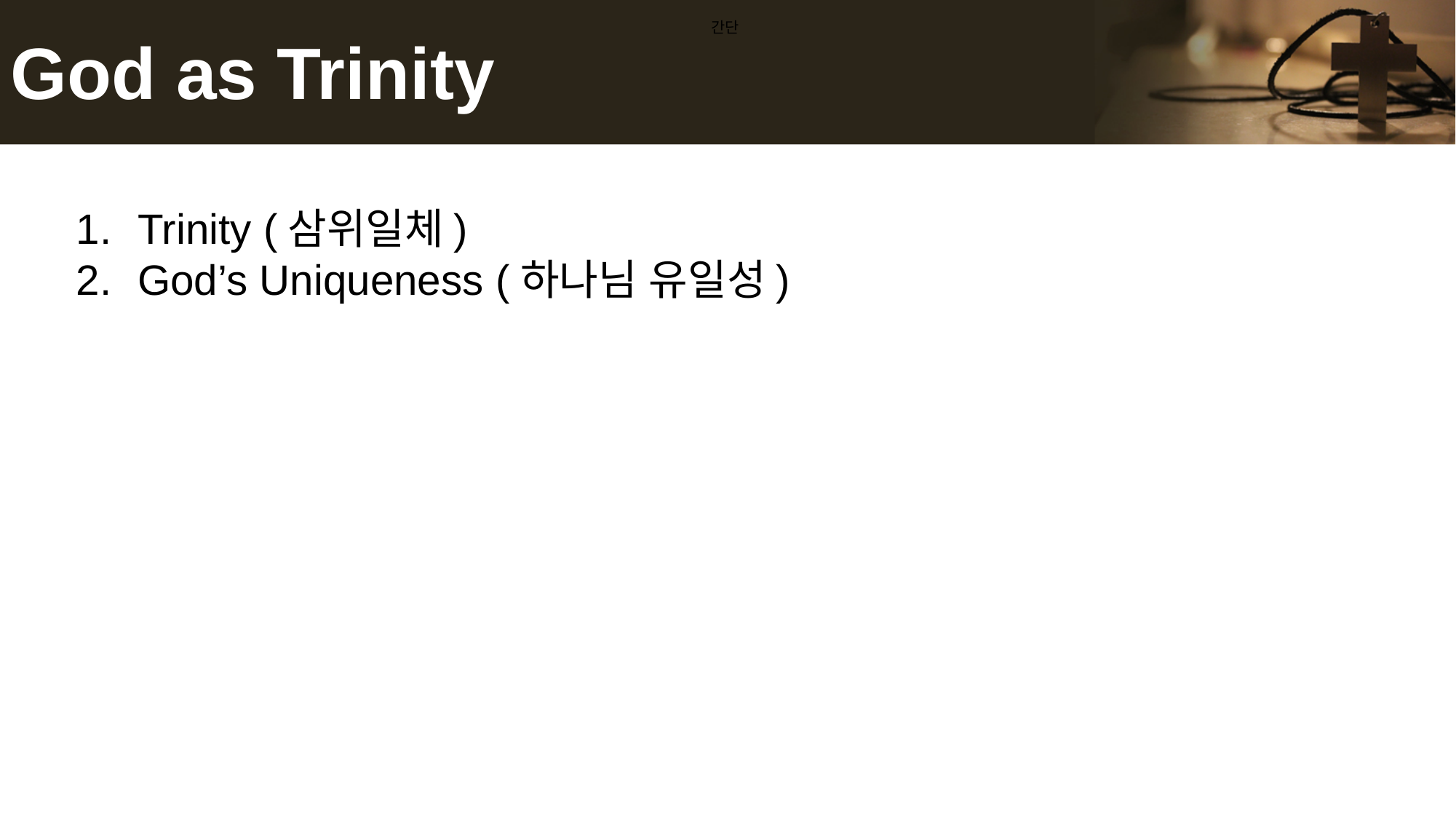

# God as Trinity
간단
Trinity (삼위일체)
God’s Uniqueness (하나님 유일성)